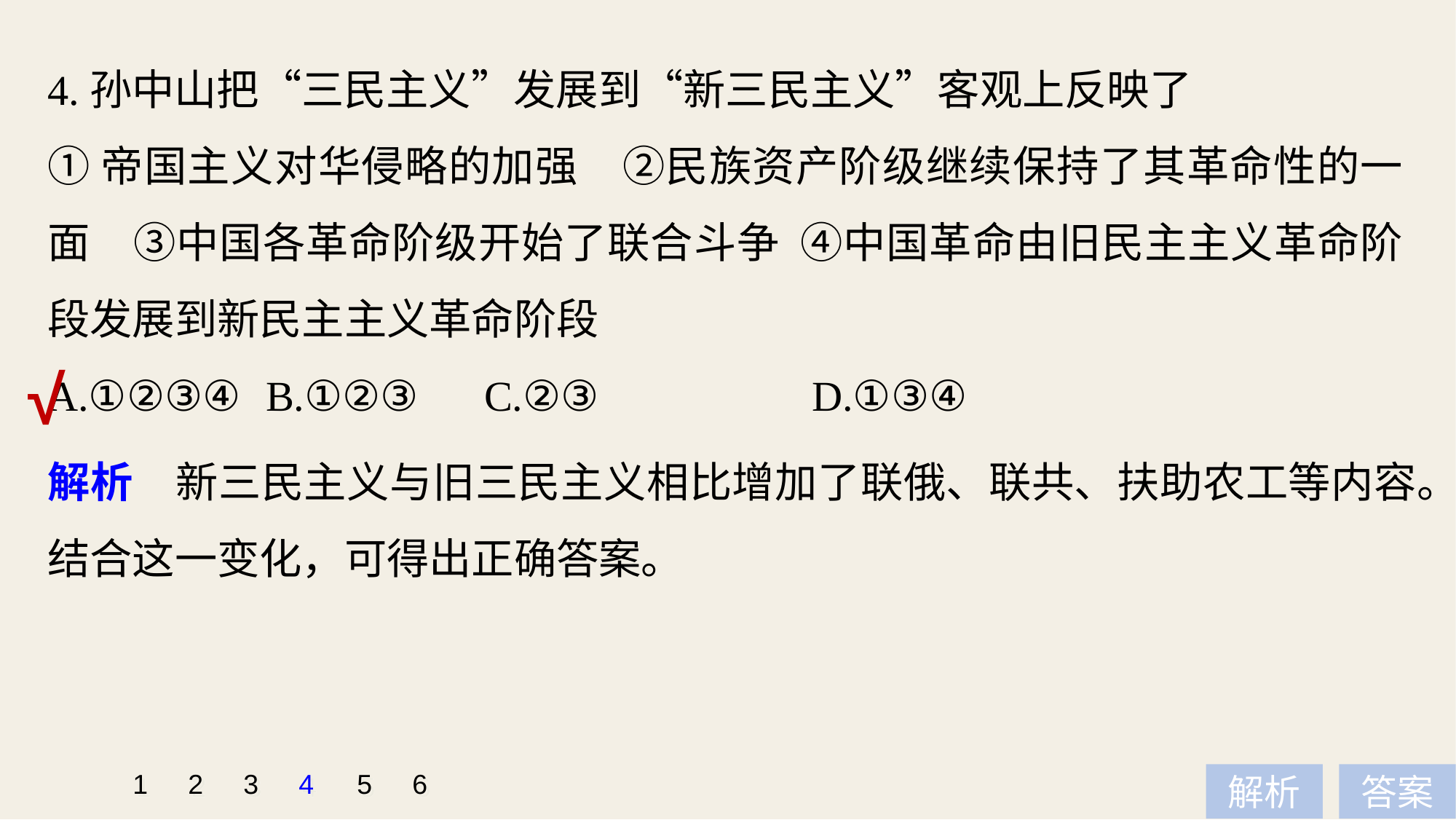

4.孙中山把“三民主义”发展到“新三民主义”客观上反映了
①帝国主义对华侵略的加强　②民族资产阶级继续保持了其革命性的一面　③中国各革命阶级开始了联合斗争  ④中国革命由旧民主主义革命阶段发展到新民主主义革命阶段
A.①②③④  	B.①②③  	C.②③  		D.①③④
√
解析　新三民主义与旧三民主义相比增加了联俄、联共、扶助农工等内容。结合这一变化，可得出正确答案。
1
2
3
4
5
6
解析
答案